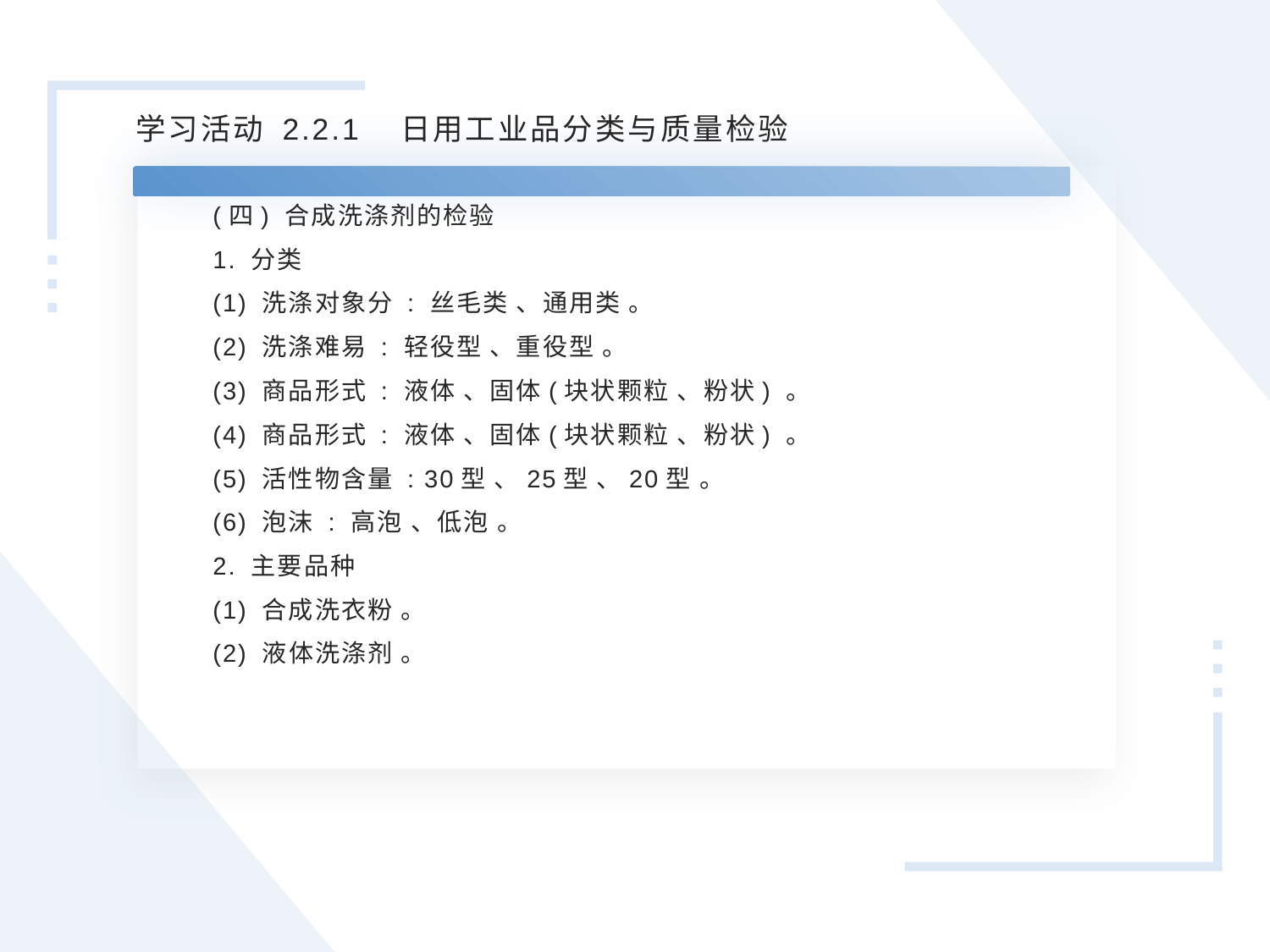

学习活动 2.2.1   日用工业品分类与质量检验

(四) 合成洗涤剂的检验
1. 分类
(1) 洗涤对象分 : 丝毛类 、通用类 。
(2) 洗涤难易 : 轻役型 、重役型 。
(3) 商品形式 : 液体 、固体(块状颗粒 、粉状) 。
(4) 商品形式 : 液体 、固体(块状颗粒 、粉状) 。
(5) 活性物含量 : 30型 、25型 、20型 。
(6) 泡沫 : 高泡 、低泡 。
2. 主要品种
(1) 合成洗衣粉 。
(2) 液体洗涤剂 。